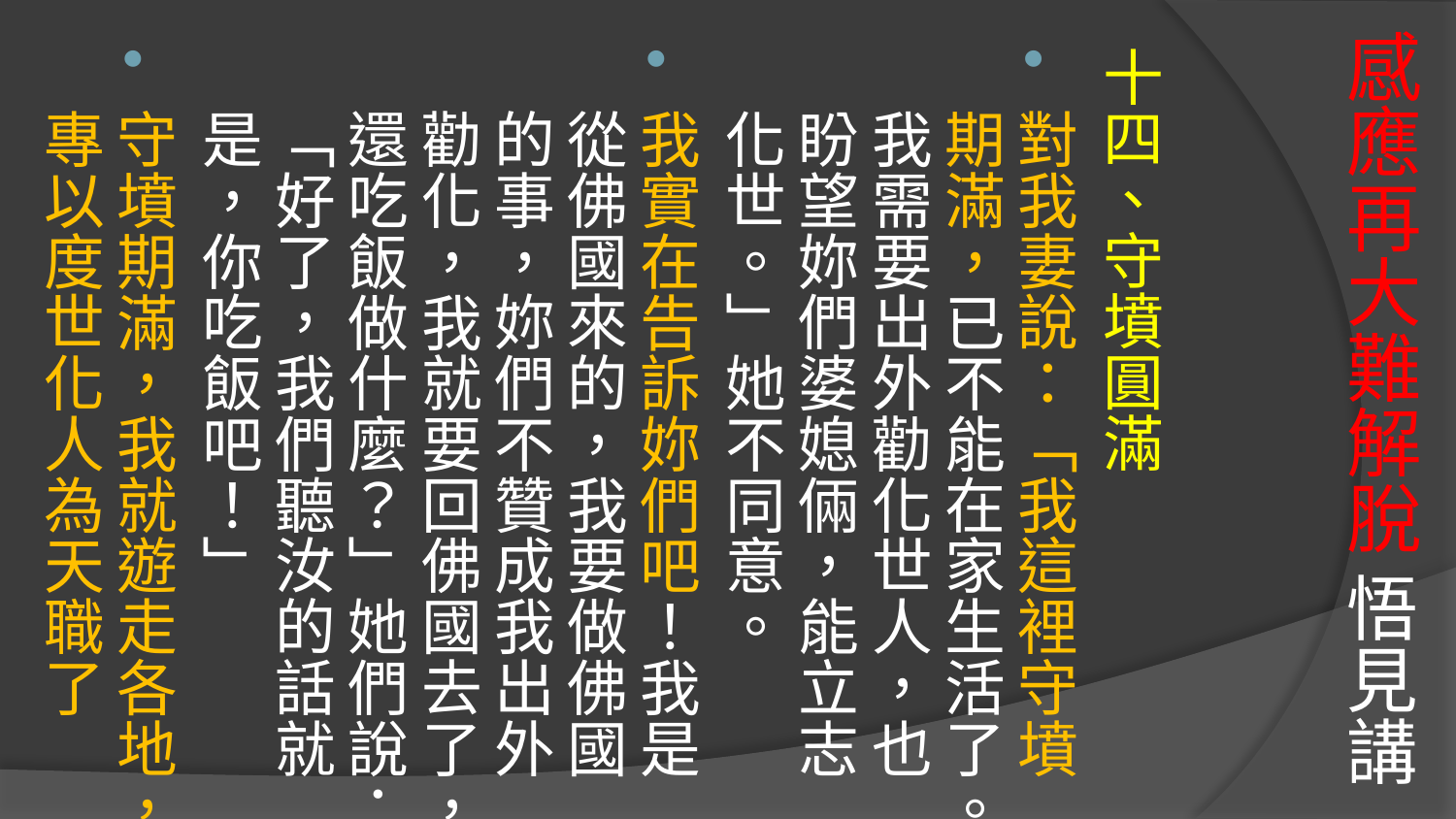

# 感應再大難解脫 悟見講
十四、守墳圓滿
對我妻說：「我這裡守墳期滿，已不能在家生活了。我需要出外勸化世人，也盼望妳們婆媳倆，能立志化世。」她不同意。
我實在告訴妳們吧！我是從佛國來的，我要做佛國的事，妳們不贊成我出外勸化，我就要回佛國去了，還吃飯做什麼？」她們說：「好了，我們聽汝的話就是，你吃飯吧！」
守墳期滿，我就遊走各地，專以度世化人為天職了